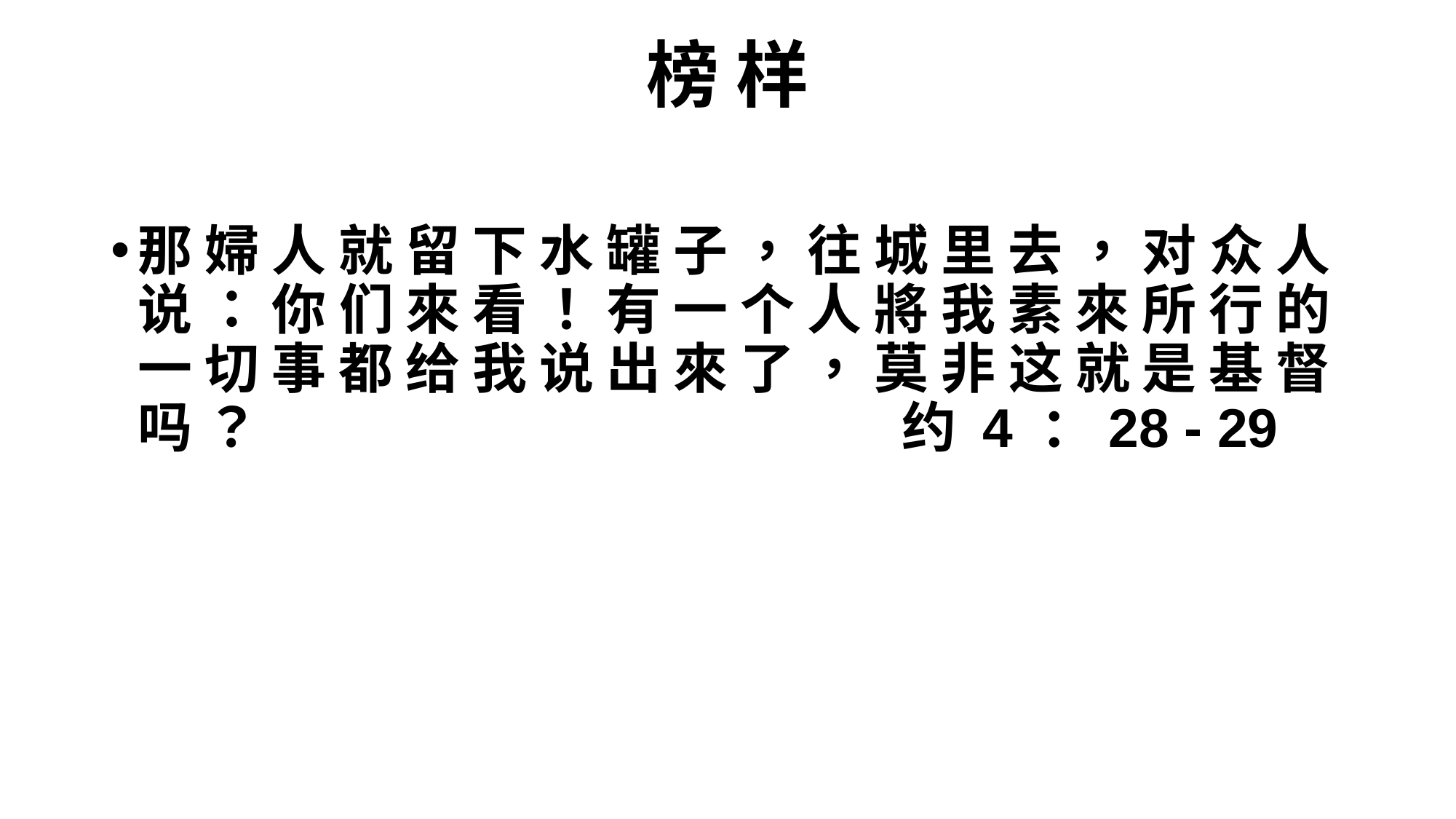

# 榜 样
那 婦 人 就 留 下 水 罐 子 ， 往 城 里 去 ， 对 众 人 说 ： 你 们 來 看 ！ 有 一 个 人 將 我 素 來 所 行 的 一 切 事 都 给 我 说 出 來 了 ， 莫 非 这 就 是 基 督 吗 ？						约 4 ：28 - 29